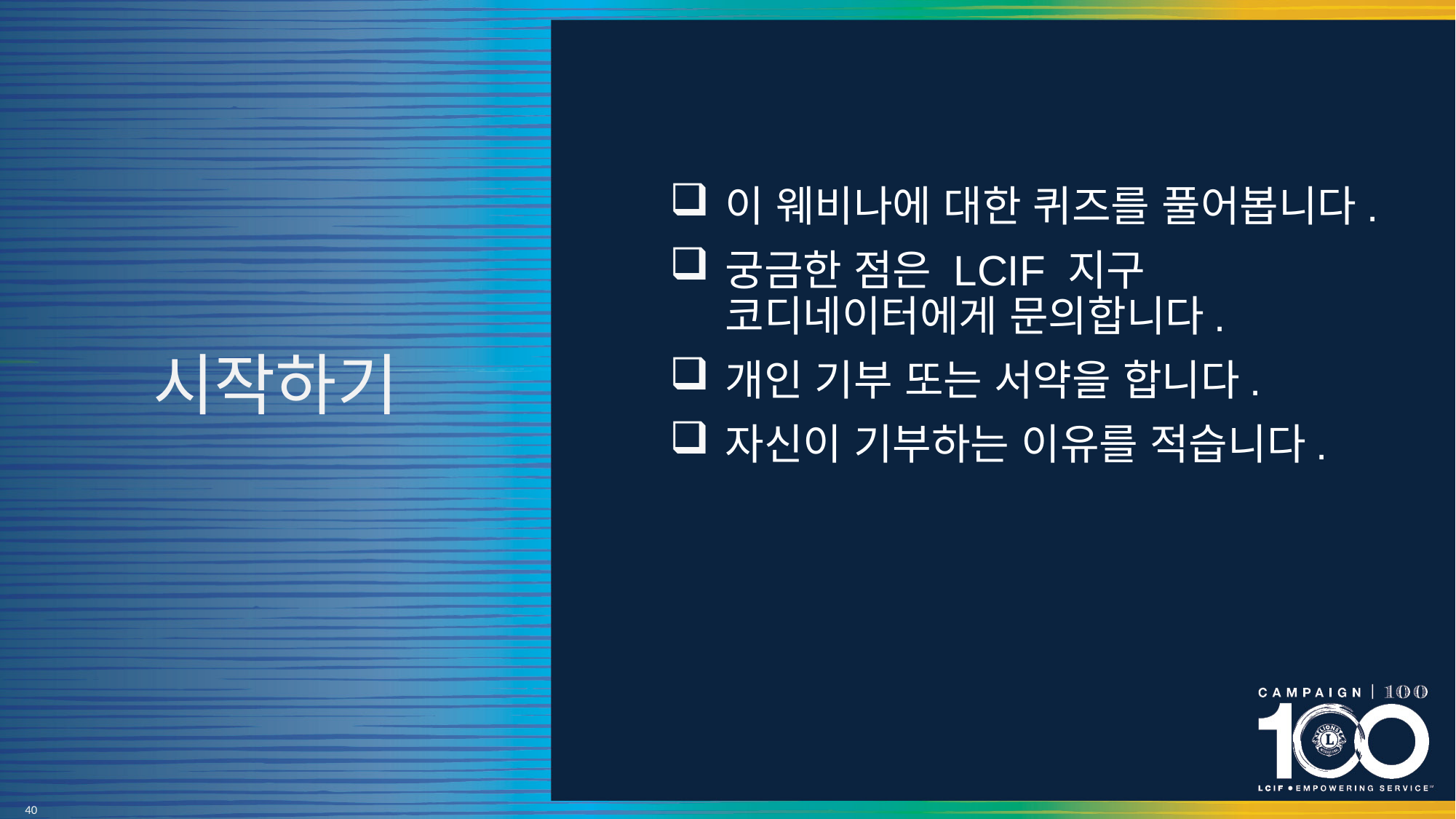

# 시작하기
이 웨비나에 대한 퀴즈를 풀어봅니다.
궁금한 점은 LCIF 지구 코디네이터에게 문의합니다.
개인 기부 또는 서약을 합니다.
자신이 기부하는 이유를 적습니다.